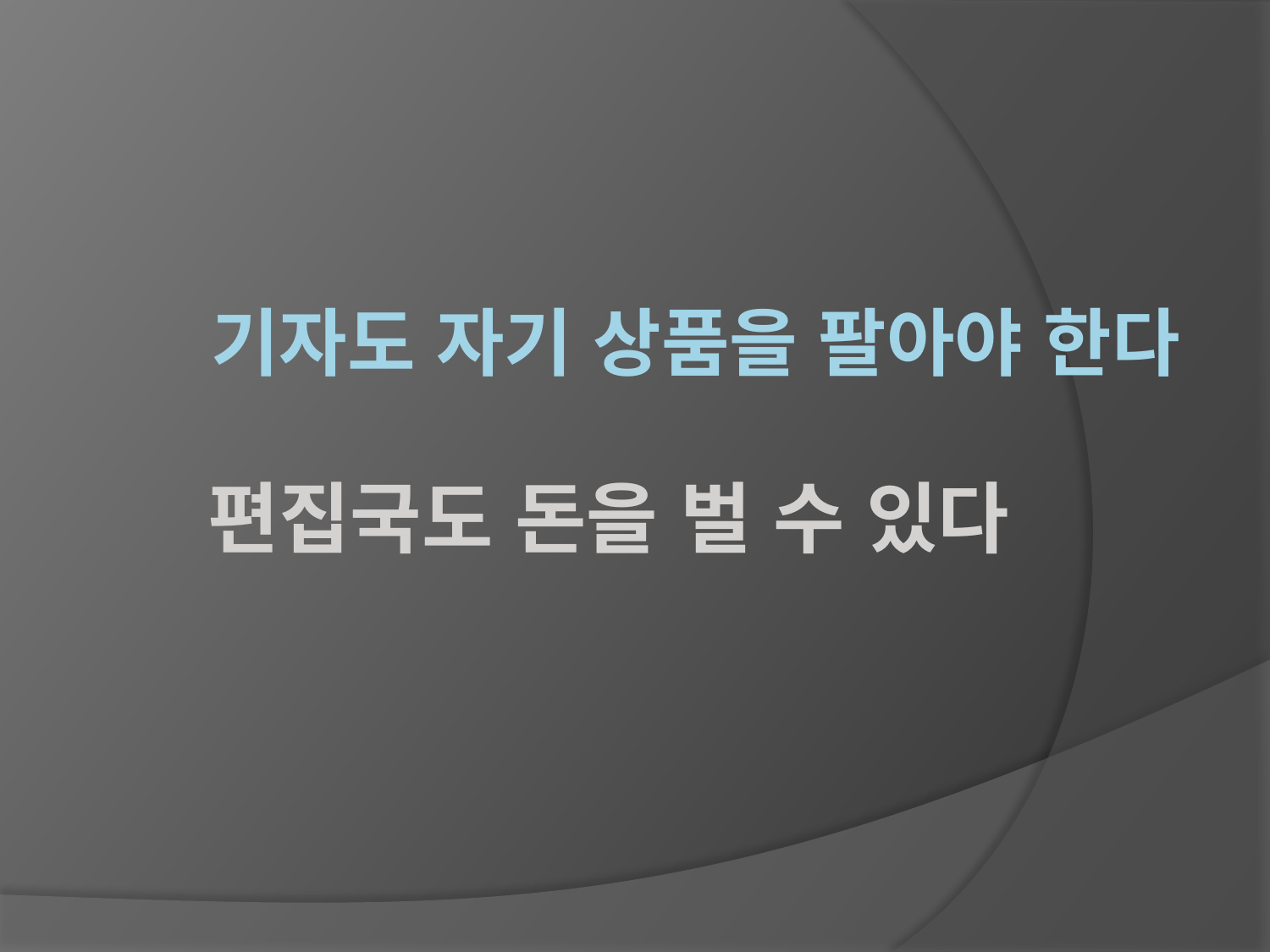

# 기자도 자기 상품을 팔아야 한다
편집국도 돈을 벌 수 있다